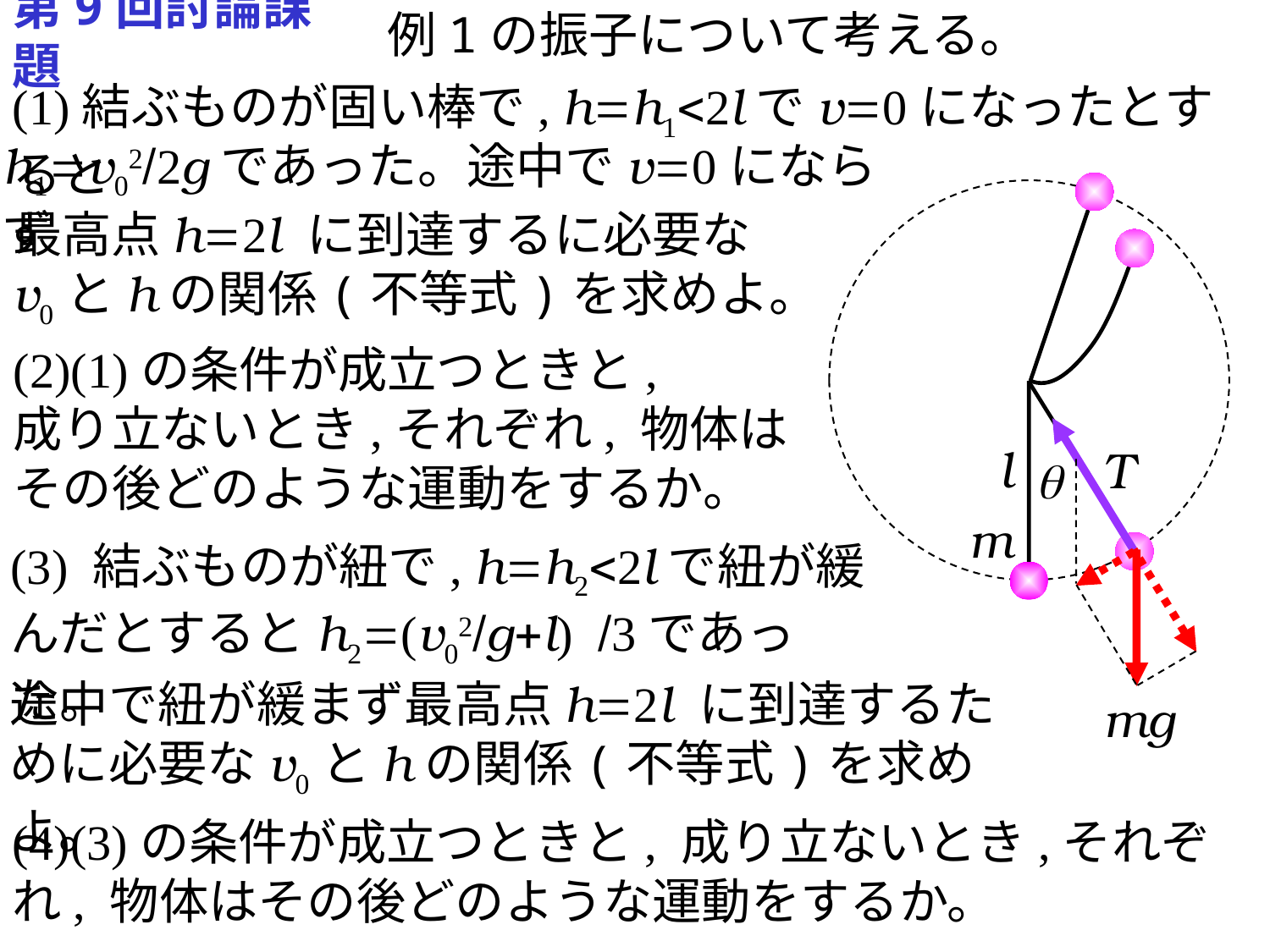

例1の振子について考える。
第9回討論課題
(1)結ぶものが固い棒で, h=h1<2lでv=0になったとすると
h1=v02/2gであった。途中でv=0にならず

最高点h=2l に到達するに必要な
v0とhの関係(不等式)を求めよ。

(2)(1)の条件が成立つときと,
成り立ないとき,それぞれ, 物体は
その後どのような運動をするか。

l
T
θ

m
(3) 結ぶものが紐で, h=h2<2lで紐が緩んだとするとh2=(v02/g+l) /3であった。

途中で紐が緩まず最高点h=2l に到達するために必要なv0とhの関係(不等式)を求めよ。
mg
(4)(3)の条件が成立つときと, 成り立ないとき,それぞれ, 物体はその後どのような運動をするか。